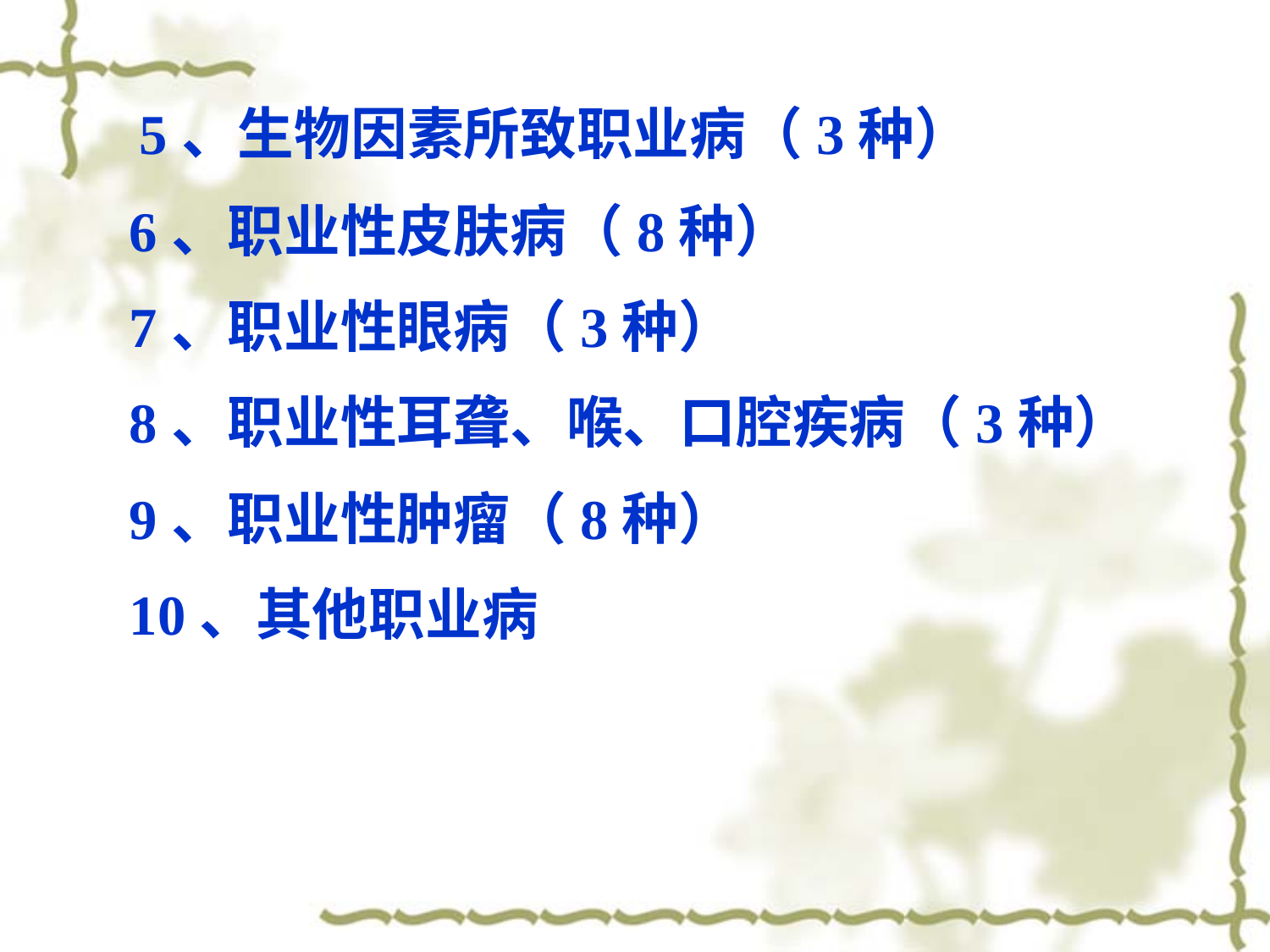

5、生物因素所致职业病（3种）
      6、职业性皮肤病（8种）
      7、职业性眼病（3种）
      8、职业性耳聋、喉、口腔疾病（3种）
      9、职业性肿瘤（8种）
      10、其他职业病
28